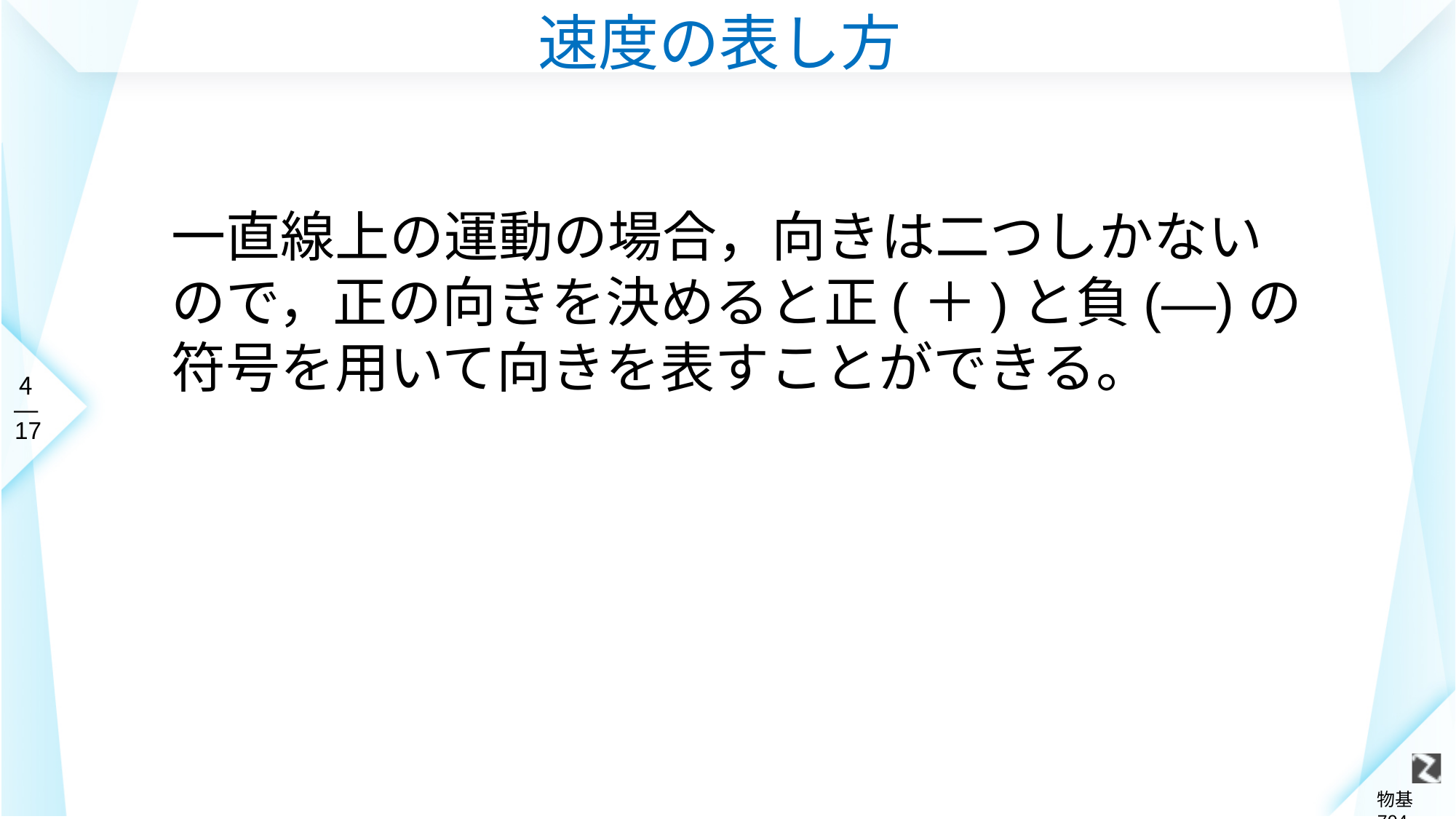

# 速度の表し方

一直線上の運動の場合，向きは二つしかないので，正の向きを決めると正(＋)と負(―)の符号を用いて向きを表すことができる。